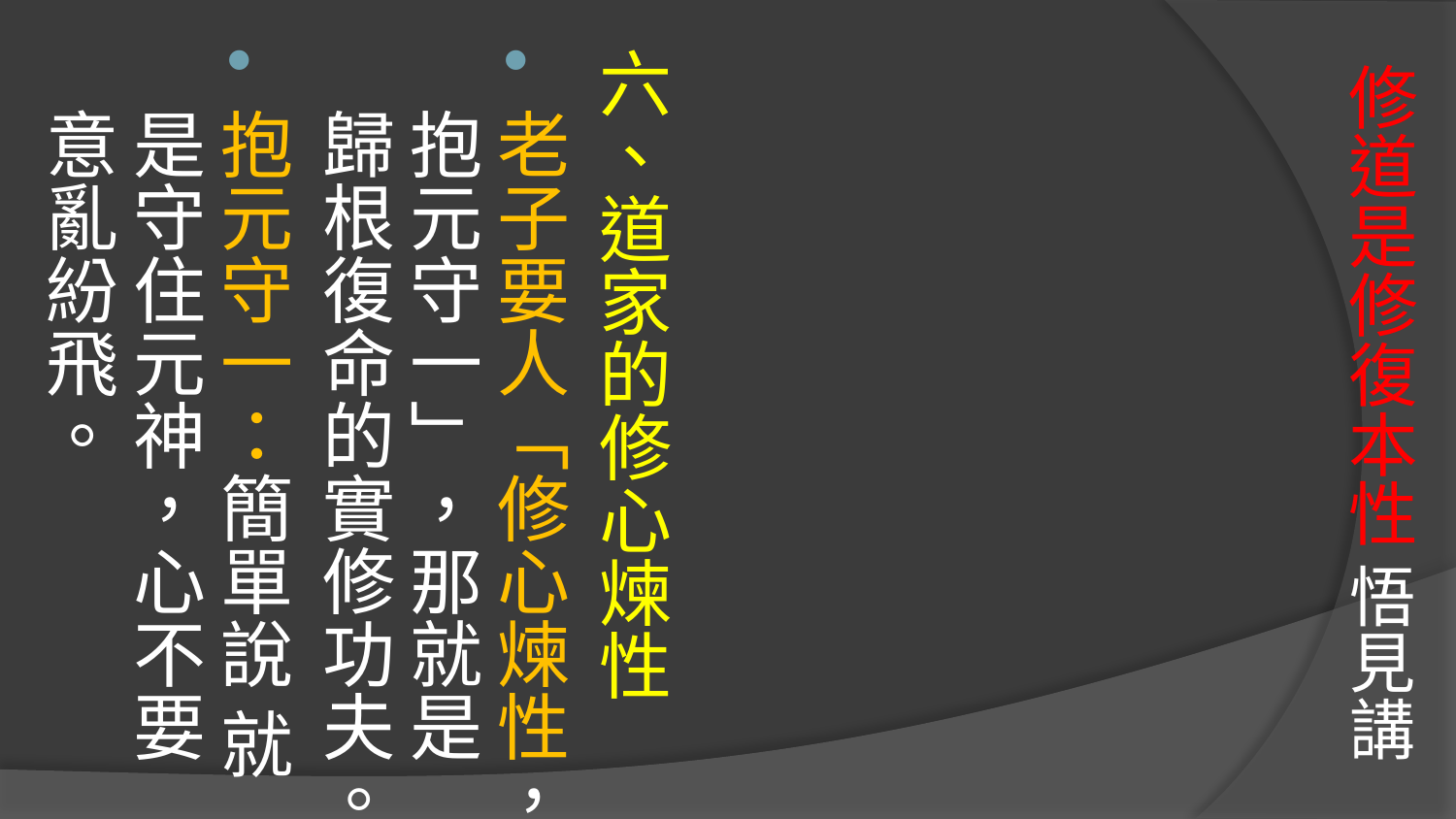

六、道家的修心煉性
老子要人「修心煉性，抱元守一」，那就是歸根復命的實修功夫。
抱元守一：簡單說 就是守住元神，心不要意亂紛飛。
# 修道是修復本性 悟見講